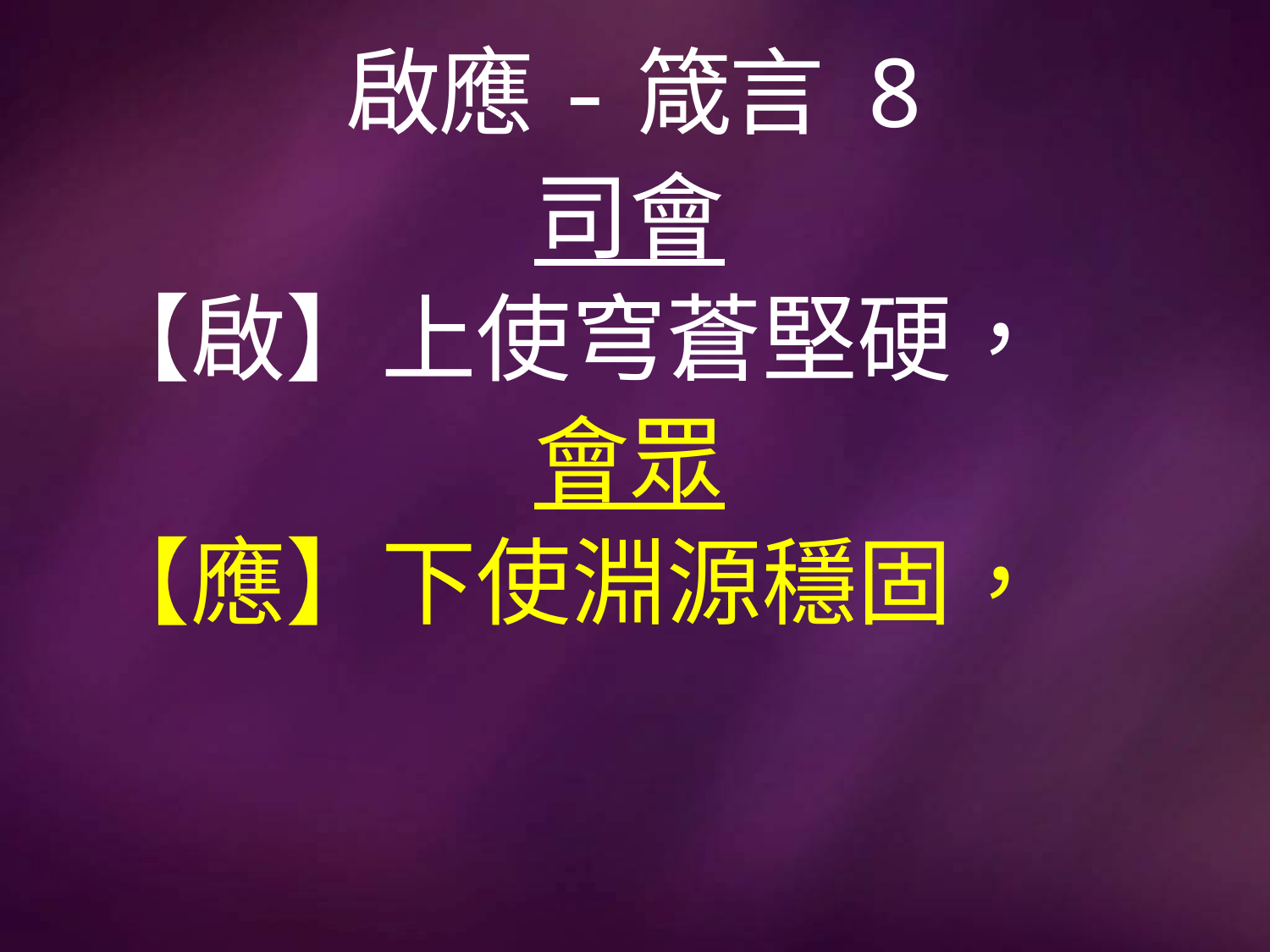

# 啟應-箴言 8
司會
【啟】上使穹蒼堅硬，
會眾
【應】下使淵源穩固，